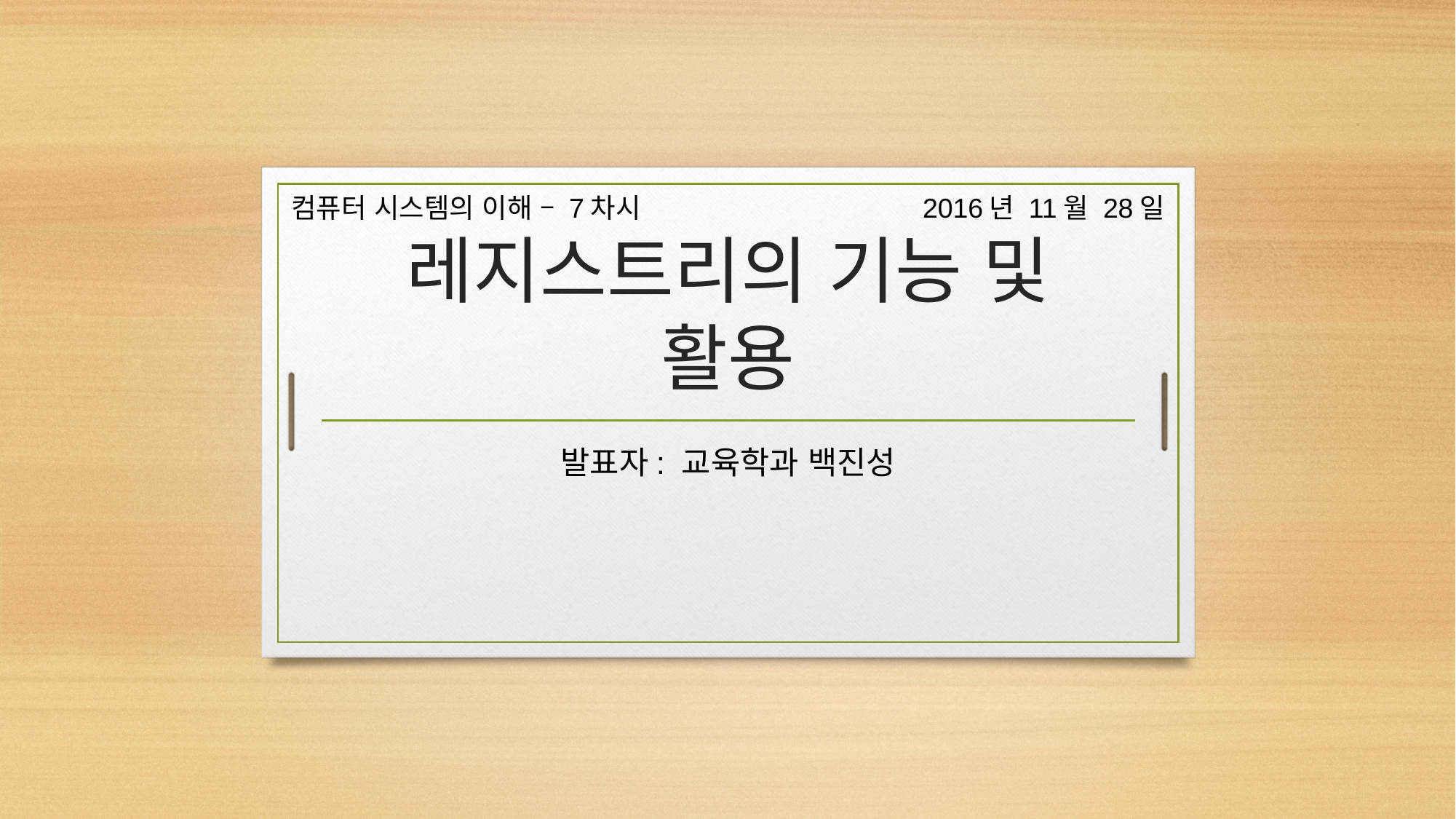

컴퓨터 시스템의 이해 – 7차시
2016년 11월 28일
# 레지스트리의 기능 및 활용
발표자: 교육학과 백진성